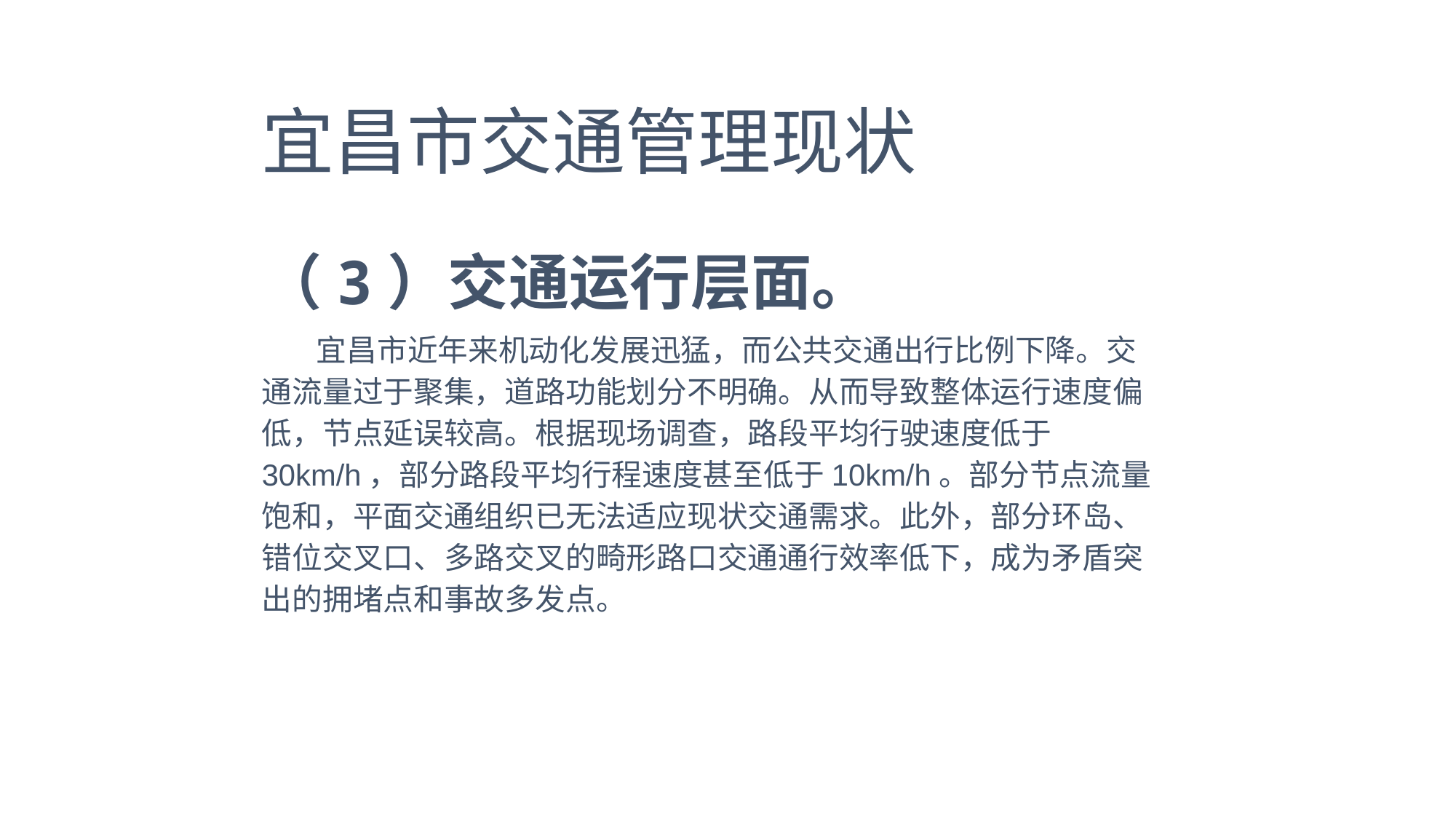

宜昌市交通管理现状
（3）交通运行层面。
宜昌市近年来机动化发展迅猛，而公共交通出行比例下降。交通流量过于聚集，道路功能划分不明确。从而导致整体运行速度偏低，节点延误较高。根据现场调查，路段平均行驶速度低于30km/h，部分路段平均行程速度甚至低于10km/h。部分节点流量饱和，平面交通组织已无法适应现状交通需求。此外，部分环岛、错位交叉口、多路交叉的畸形路口交通通行效率低下，成为矛盾突出的拥堵点和事故多发点。